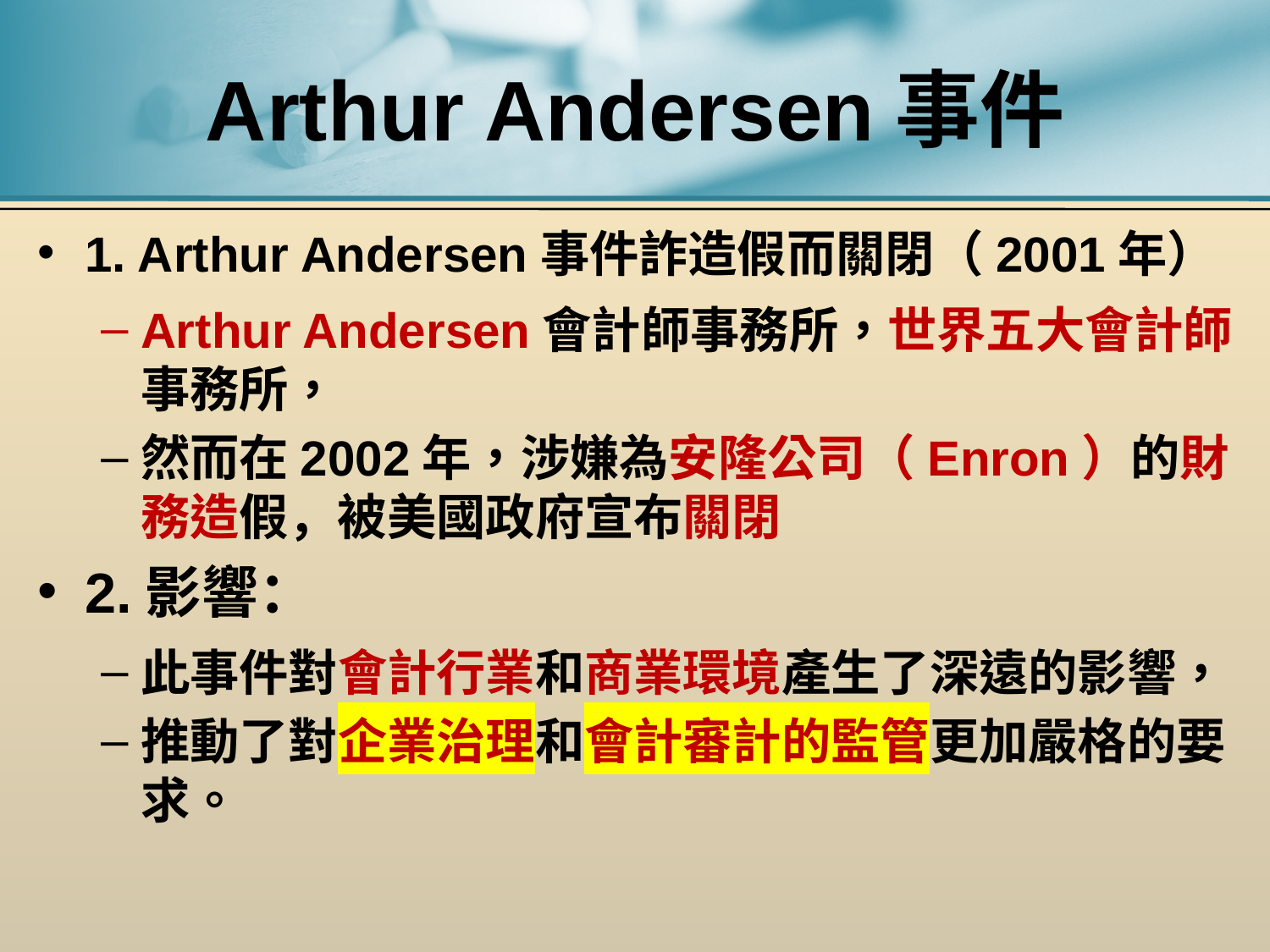

# Arthur Andersen事件
1. Arthur Andersen事件詐造假而關閉（2001年）
Arthur Andersen會計師事務所，世界五大會計師事務所，
然而在2002年，涉嫌為安隆公司（Enron）的財務造假，被美國政府宣布關閉
2.影響：
此事件對會計行業和商業環境產生了深遠的影響，
推動了對企業治理和會計審計的監管更加嚴格的要求。